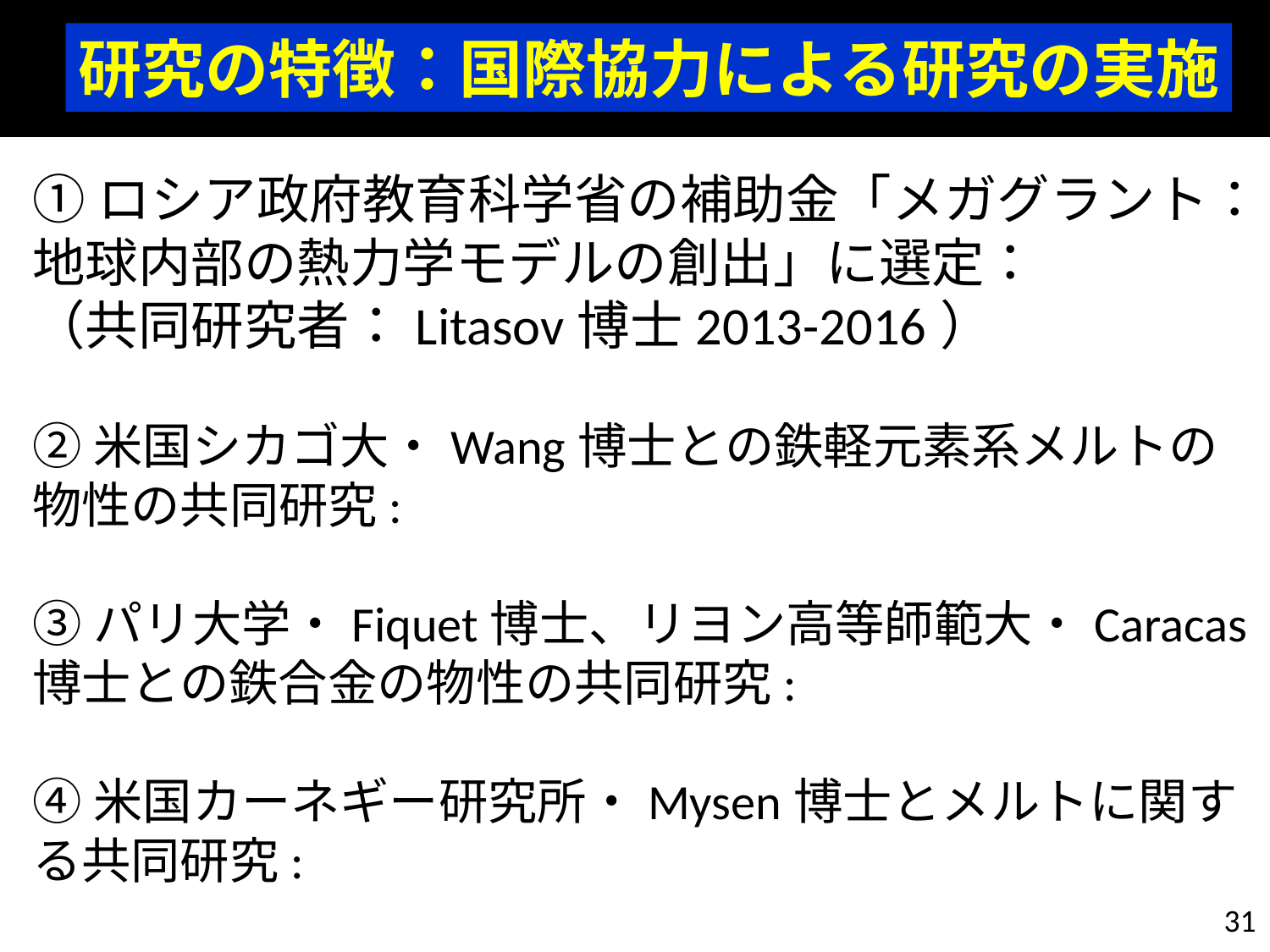

研究の特徴：国際協力による研究の実施
①ロシア政府教育科学省の補助金「メガグラント：地球内部の熱力学モデルの創出」に選定：
（共同研究者：Litasov博士2013-2016）

②米国シカゴ大・Wang博士との鉄軽元素系メルトの物性の共同研究:

③パリ大学・Fiquet博士、リヨン高等師範大・Caracas博士との鉄合金の物性の共同研究:

④米国カーネギー研究所・Mysen博士とメルトに関する共同研究:
31